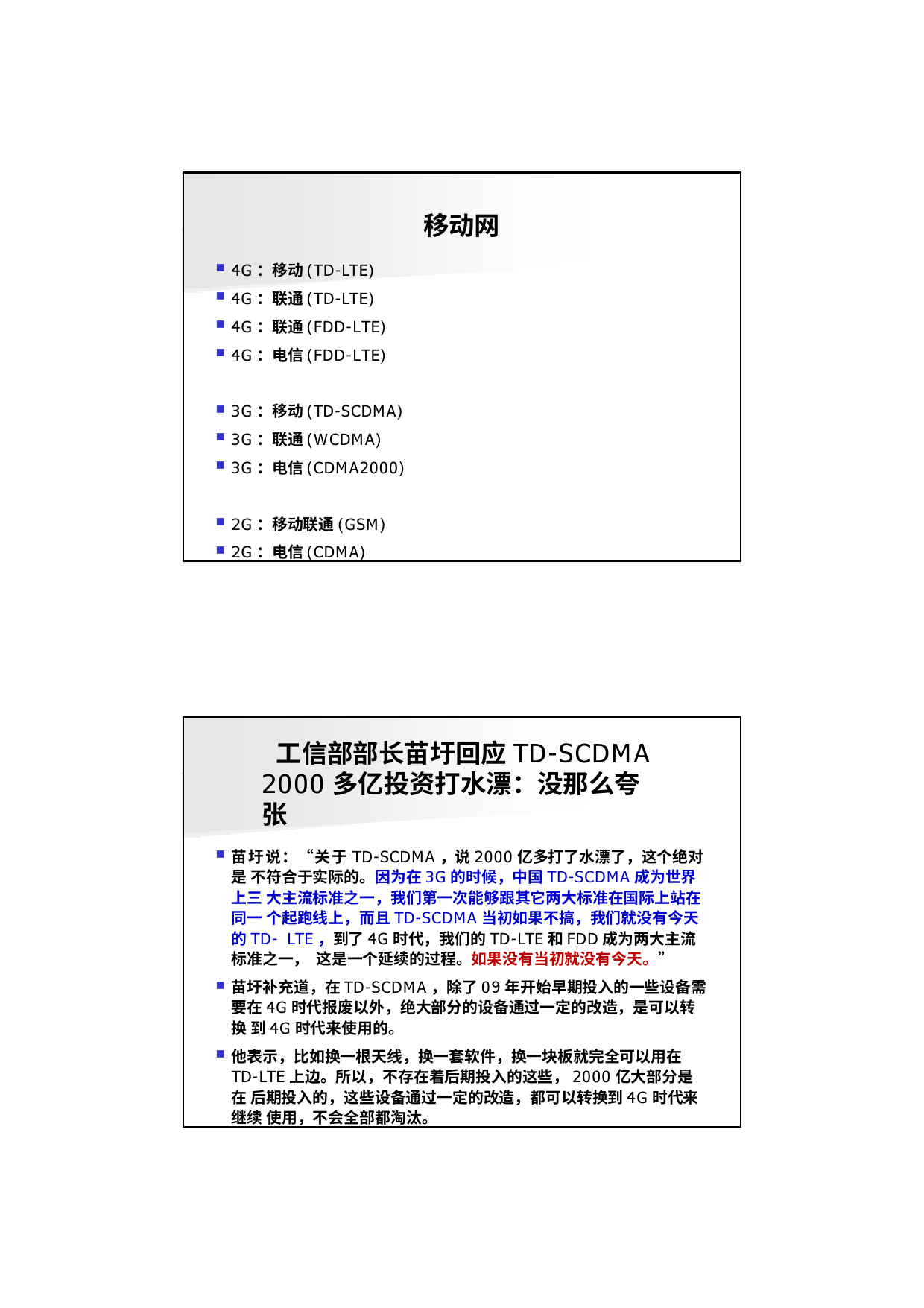

移动网

4G：移动(TD-LTE)
4G：联通(TD-LTE)
4G：联通(FDD-LTE)
4G：电信(FDD-LTE)

3G：移动(TD-SCDMA)
3G：联通(WCDMA)
3G：电信(CDMA2000)

2G：移动联通(GSM)
2G：电信(CDMA)

工信部部长苗圩回应TD-SCDMA  2000多亿投资打水漂：没那么夸张
苗圩说：“关于TD-SCDMA，说2000亿多打了水漂了，这个绝对是 不符合于实际的。因为在3G的时候，中国TD-SCDMA成为世界上三 大主流标准之一，我们第一次能够跟其它两大标准在国际上站在同一 个起跑线上，而且TD-SCDMA当初如果不搞，我们就没有今天的TD-  LTE，到了4G时代，我们的TD-LTE和FDD成为两大主流标准之一，  这是一个延续的过程。如果没有当初就没有今天。”
苗圩补充道，在TD-SCDMA，除了09年开始早期投入的一些设备需 要在4G时代报废以外，绝大部分的设备通过一定的改造，是可以转换 到4G时代来使用的。
他表示，比如换一根天线，换一套软件，换一块板就完全可以用在 TD-LTE上边。所以，不存在着后期投入的这些，2000亿大部分是在 后期投入的，这些设备通过一定的改造，都可以转换到4G时代来继续 使用，不会全部都淘汰。